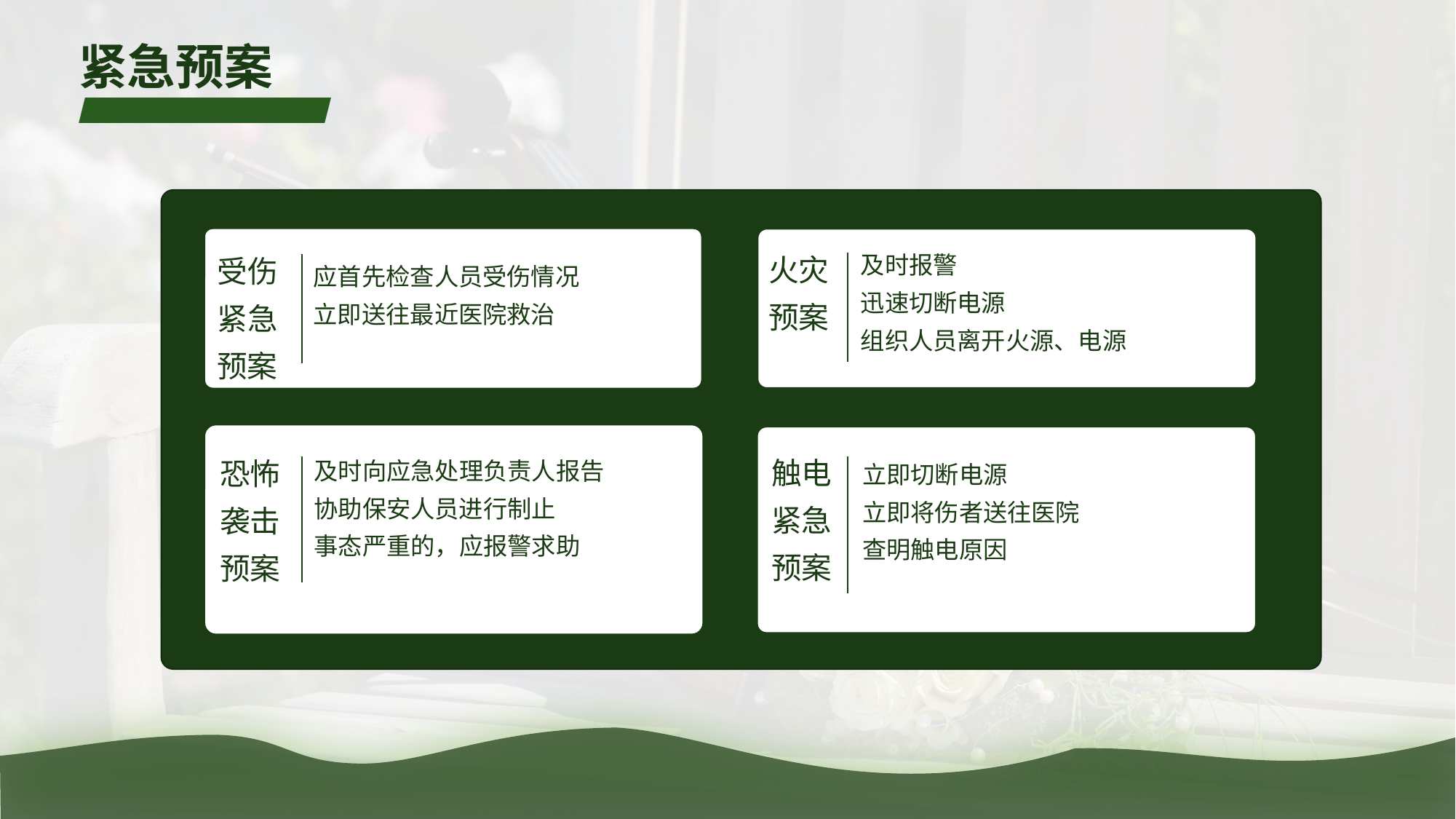

# 紧急预案

。
。
火灾
预案
及时报警
迅速切断电源
组织人员离开火源、电源
受伤
紧急
预案
应首先检查人员受伤情况
立即送往最近医院救治
。
。
触电
紧急
预案
恐怖
袭击
预案
及时向应急处理负责人报告
协助保安人员进行制止
事态严重的，应报警求助
立即切断电源
立即将伤者送往医院
查明触电原因